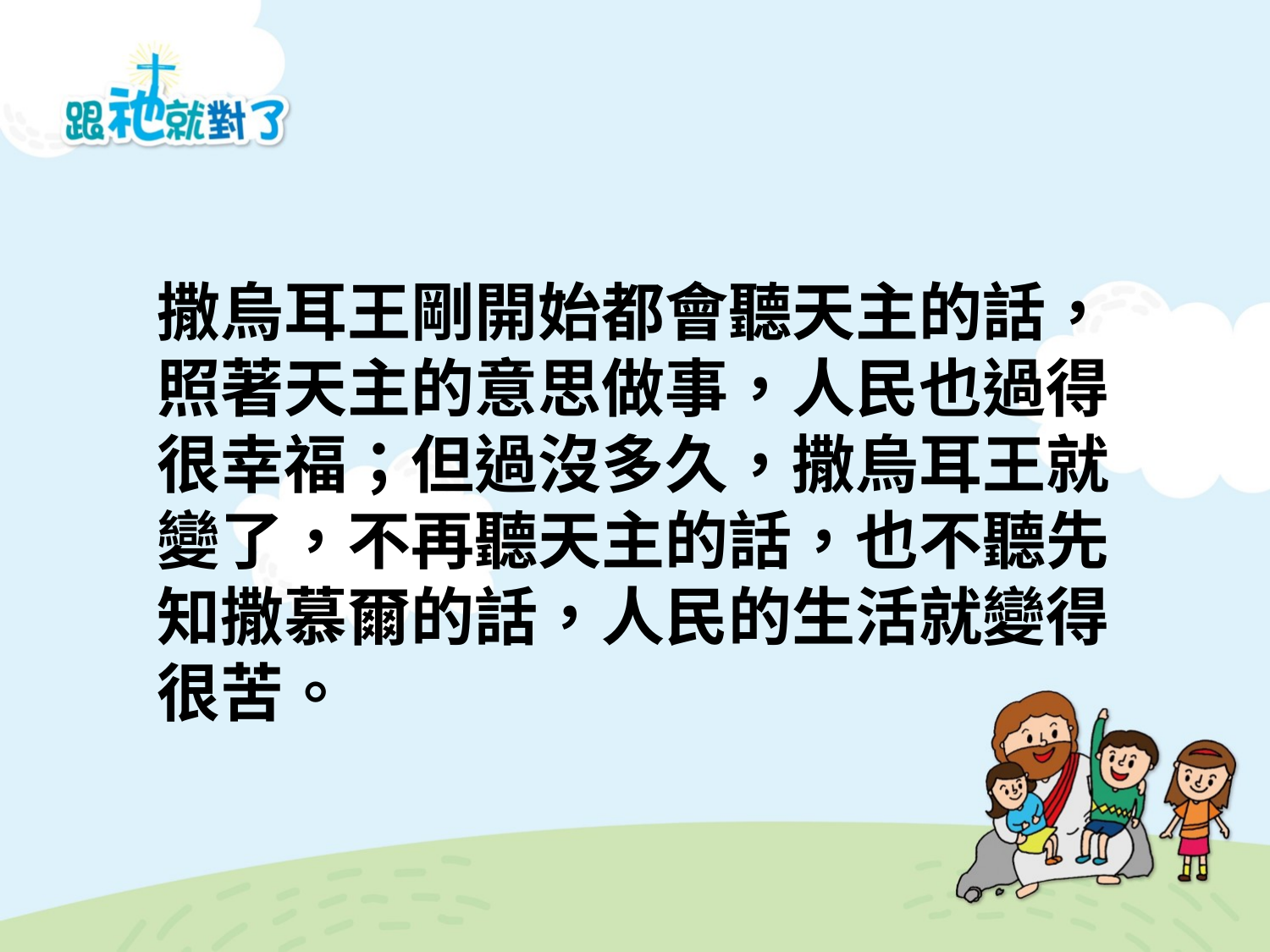

撒烏耳王剛開始都會聽天主的話，照著天主的意思做事，人民也過得很幸福；但過沒多久，撒烏耳王就變了，不再聽天主的話，也不聽先知撒慕爾的話，人民的生活就變得很苦。